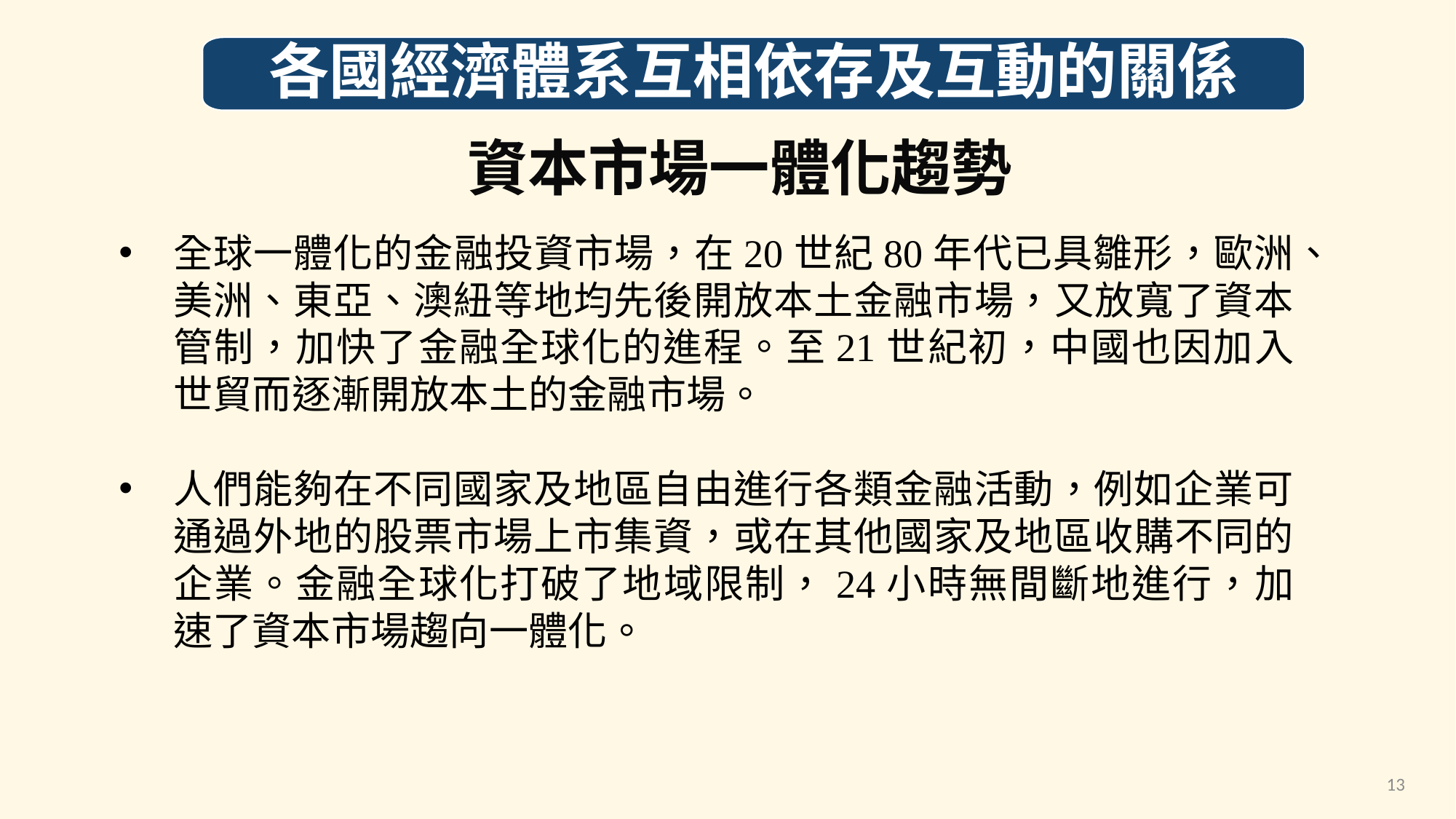

各國經濟體系互相依存及互動的關係
資本市場一體化趨勢
全球一體化的金融投資市場，在20世紀80年代已具雛形，歐洲、美洲、東亞、澳紐等地均先後開放本土金融市場，又放寬了資本管制，加快了金融全球化的進程。至21世紀初，中國也因加入世貿而逐漸開放本土的金融市場。

人們能夠在不同國家及地區自由進行各類金融活動，例如企業可通過外地的股票市場上市集資，或在其他國家及地區收購不同的企業。金融全球化打破了地域限制，24小時無間斷地進行，加速了資本市場趨向一體化。